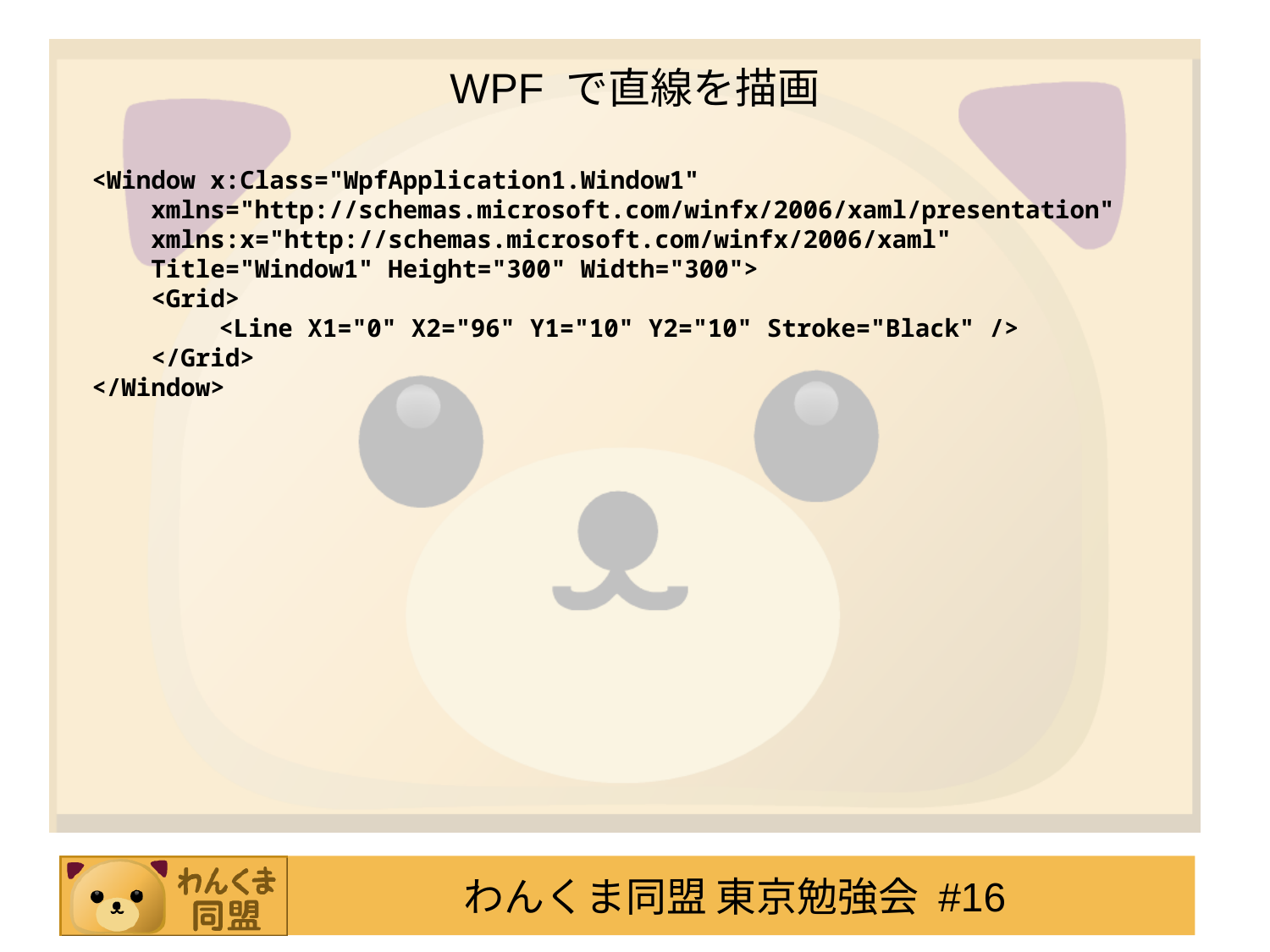

# WPF で直線を描画
<Window x:Class="WpfApplication1.Window1"
    xmlns="http://schemas.microsoft.com/winfx/2006/xaml/presentation"
    xmlns:x="http://schemas.microsoft.com/winfx/2006/xaml"
    Title="Window1" Height="300" Width="300">
    <Grid>
	<Line X1="0" X2="96" Y1="10" Y2="10" Stroke="Black" />
    </Grid>
</Window>